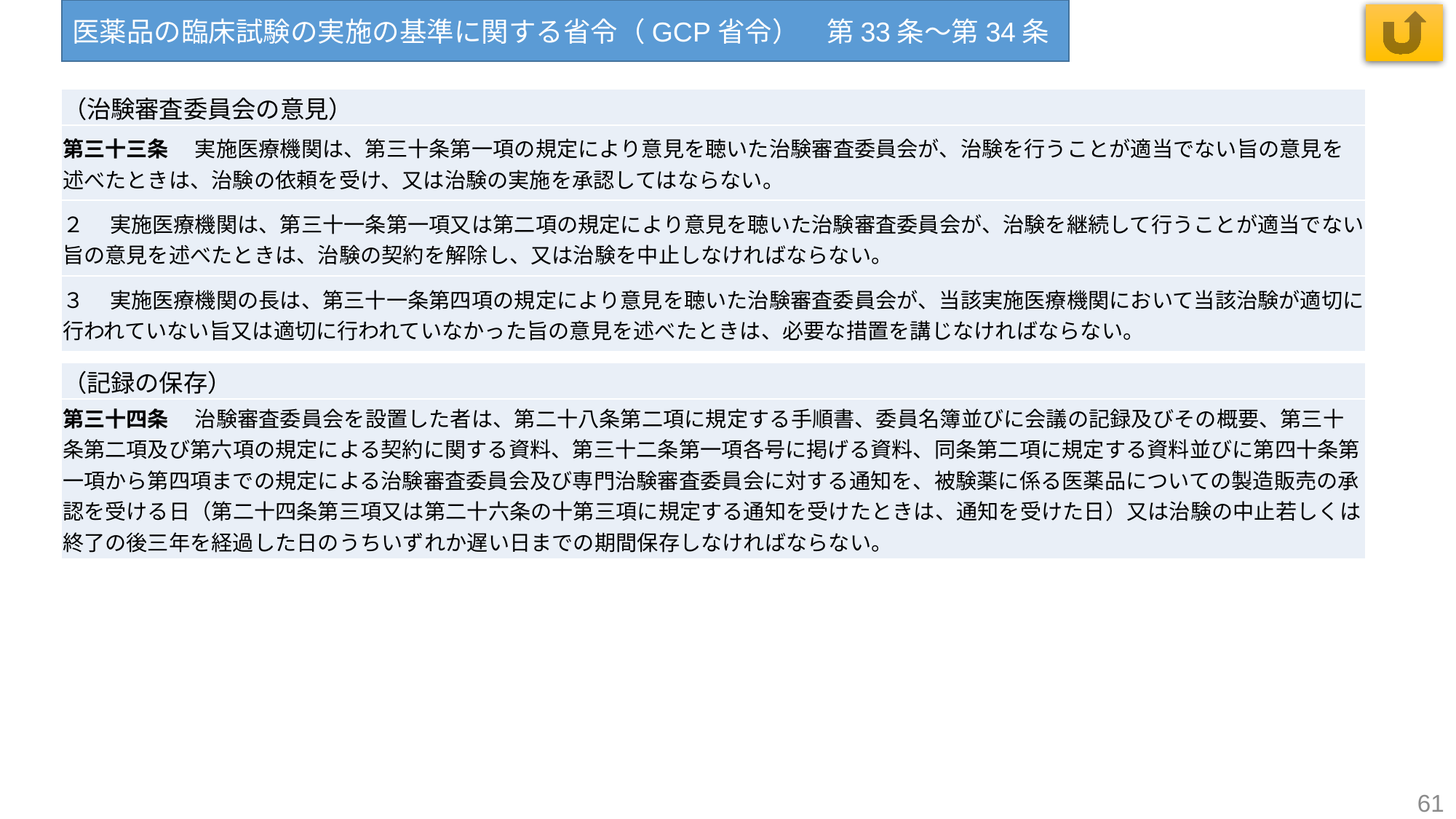

医薬品の臨床試験の実施の基準に関する省令（GCP省令）　第33条～第34条

| （治験審査委員会の意見） |
| --- |
| 第三十三条 　実施医療機関は、第三十条第一項の規定により意見を聴いた治験審査委員会が、治験を行うことが適当でない旨の意見を述べたときは、治験の依頼を受け、又は治験の実施を承認してはならない。 |
| ２ 　実施医療機関は、第三十一条第一項又は第二項の規定により意見を聴いた治験審査委員会が、治験を継続して行うことが適当でない旨の意見を述べたときは、治験の契約を解除し、又は治験を中止しなければならない。 |
| ３ 　実施医療機関の長は、第三十一条第四項の規定により意見を聴いた治験審査委員会が、当該実施医療機関において当該治験が適切に行われていない旨又は適切に行われていなかった旨の意見を述べたときは、必要な措置を講じなければならない。 |
| （記録の保存） |
| --- |
| 第三十四条 　治験審査委員会を設置した者は、第二十八条第二項に規定する手順書、委員名簿並びに会議の記録及びその概要、第三十条第二項及び第六項の規定による契約に関する資料、第三十二条第一項各号に掲げる資料、同条第二項に規定する資料並びに第四十条第一項から第四項までの規定による治験審査委員会及び専門治験審査委員会に対する通知を、被験薬に係る医薬品についての製造販売の承認を受ける日（第二十四条第三項又は第二十六条の十第三項に規定する通知を受けたときは、通知を受けた日）又は治験の中止若しくは終了の後三年を経過した日のうちいずれか遅い日までの期間保存しなければならない。 |